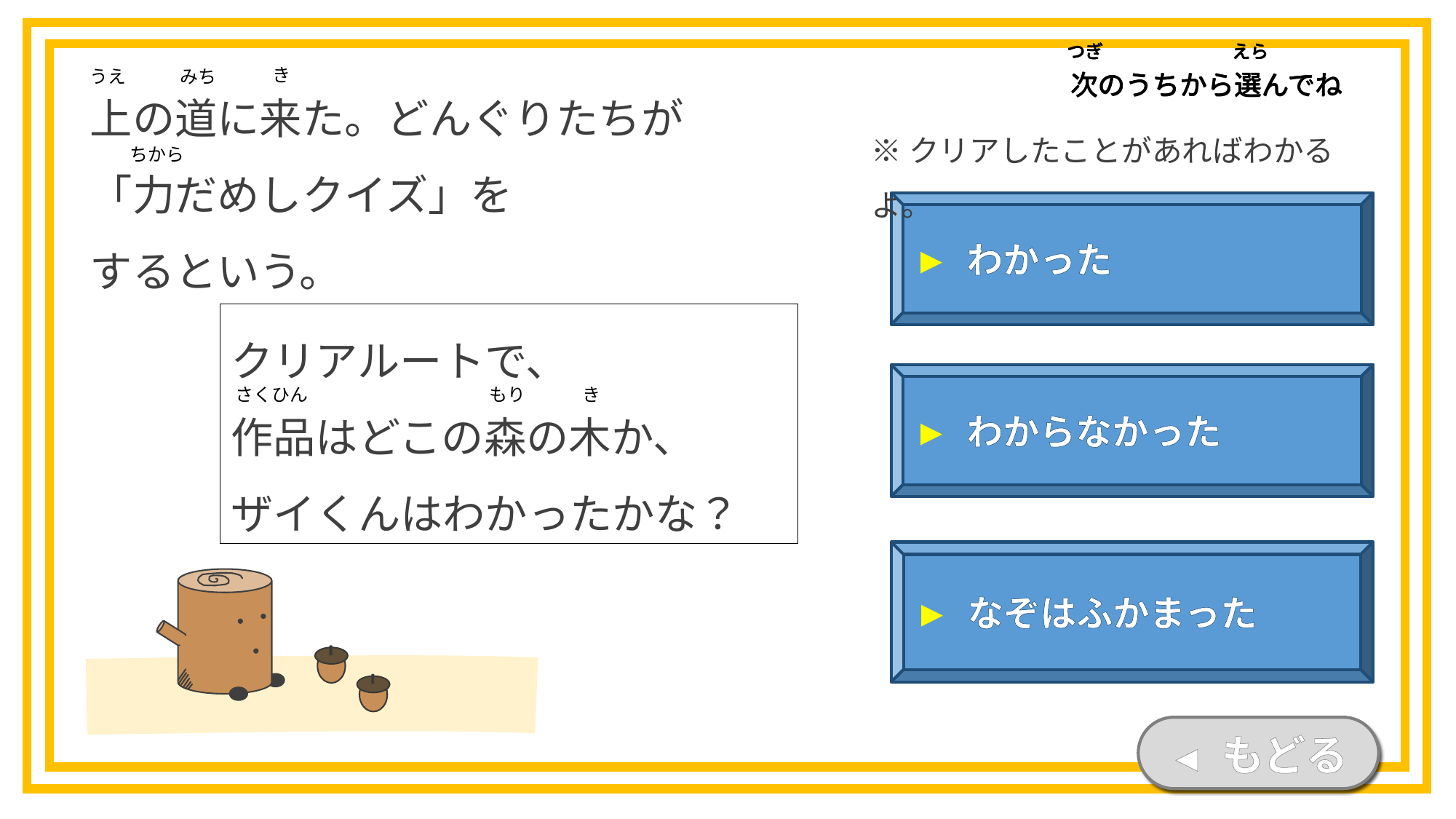

つぎ
えら
次のうちから選んでね
つぎ
えら
次のうちから選んでね
つぎ
えら
次のうちから選んでね
つぎ
えら
次のうちから選んでね

き
みち
うえ
上の道に来た。どんぐりたちが
「力だめしクイズ」を
するという。
※クリアしたことがあればわかるよ。
ちから
► わかった
クリアルートで、
作品はどこの森の木か、
ザイくんはわかったかな？
► わからなかった
さくひん
き
もり
► なぞはふかまった

◄ もどる